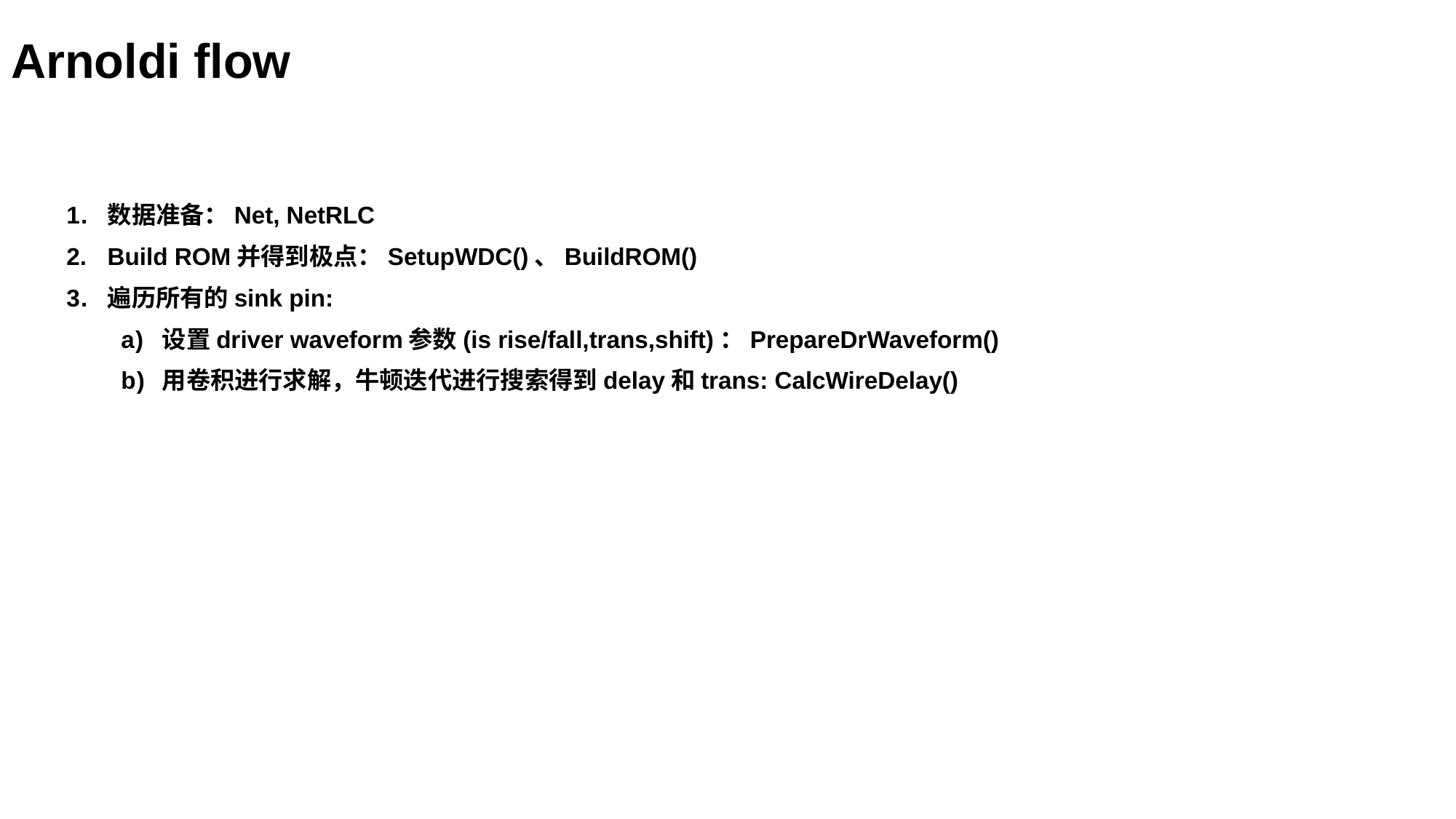

Arnoldi flow

数据准备：Net, NetRLC
Build ROM并得到极点：SetupWDC()、BuildROM()
遍历所有的sink pin:
设置driver waveform参数(is rise/fall,trans,shift)：PrepareDrWaveform()
用卷积进行求解，牛顿迭代进行搜索得到delay和trans: CalcWireDelay()
3